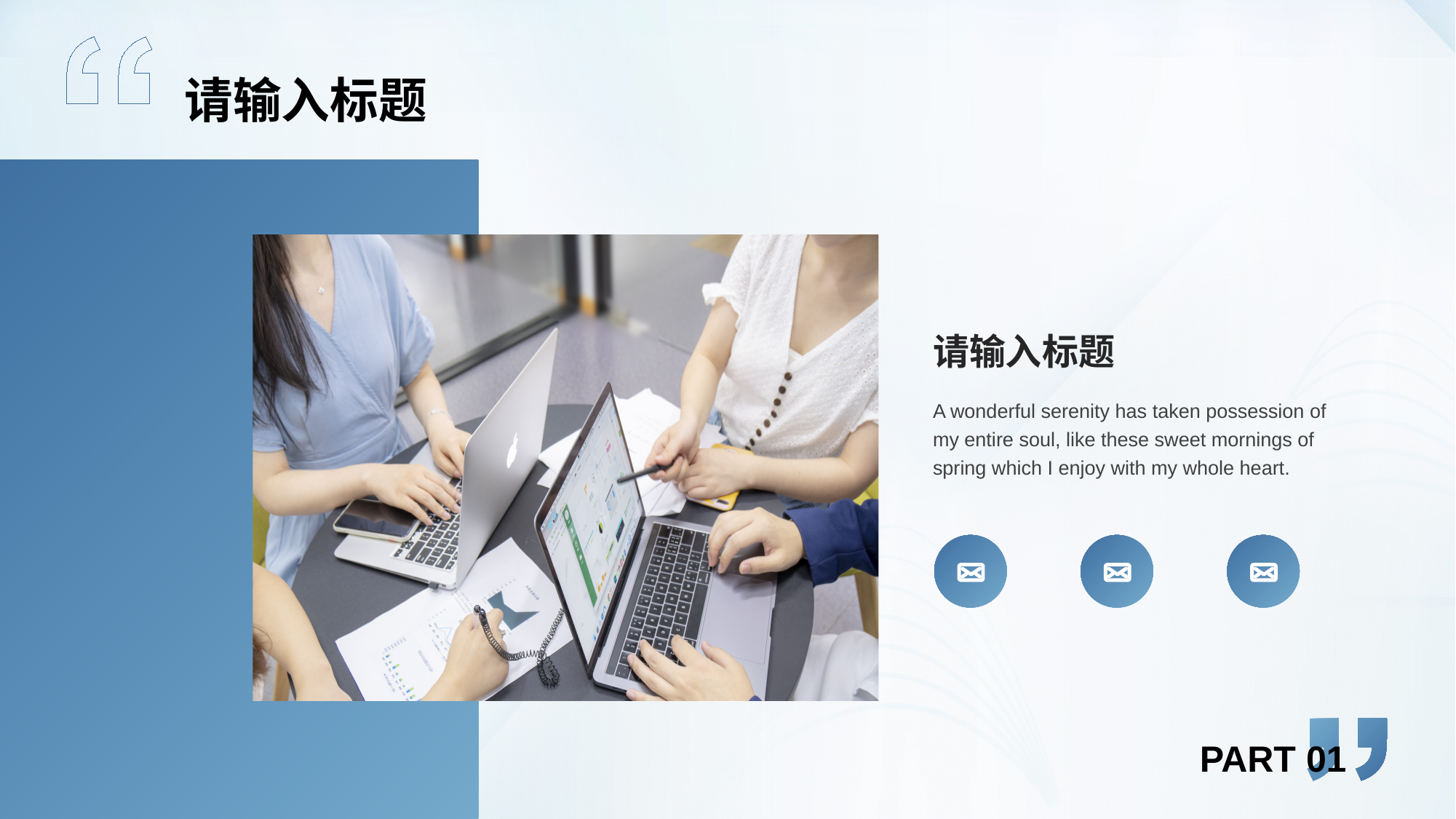

请输入标题

PART 01

请输入标题
A wonderful serenity has taken possession of my entire soul, like these sweet mornings of spring which I enjoy with my whole heart.